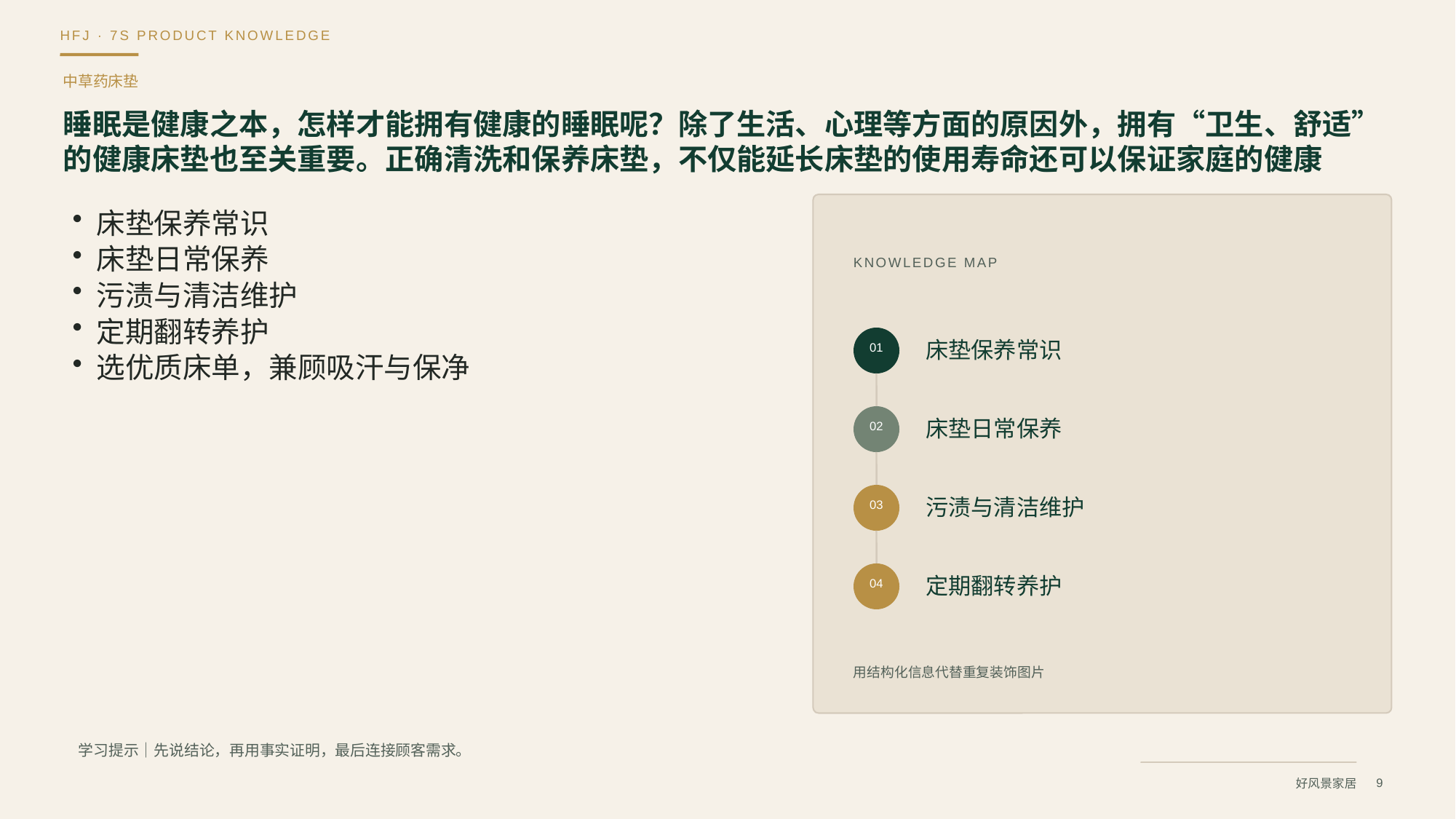

中草药床垫
睡眠是健康之本，怎样才能拥有健康的睡眠呢？除了生活、心理等方面的原因外，拥有“卫生、舒适”的健康床垫也至关重要。正确清洗和保养床垫，不仅能延长床垫的使用寿命还可以保证家庭的健康
床垫保养常识
床垫日常保养
污渍与清洁维护
定期翻转养护
选优质床单，兼顾吸汗与保净

KNOWLEDGE MAP

床垫保养常识
01

床垫日常保养
02

污渍与清洁维护
03

定期翻转养护
04
用结构化信息代替重复装饰图片
学习提示｜先说结论，再用事实证明，最后连接顾客需求。
9